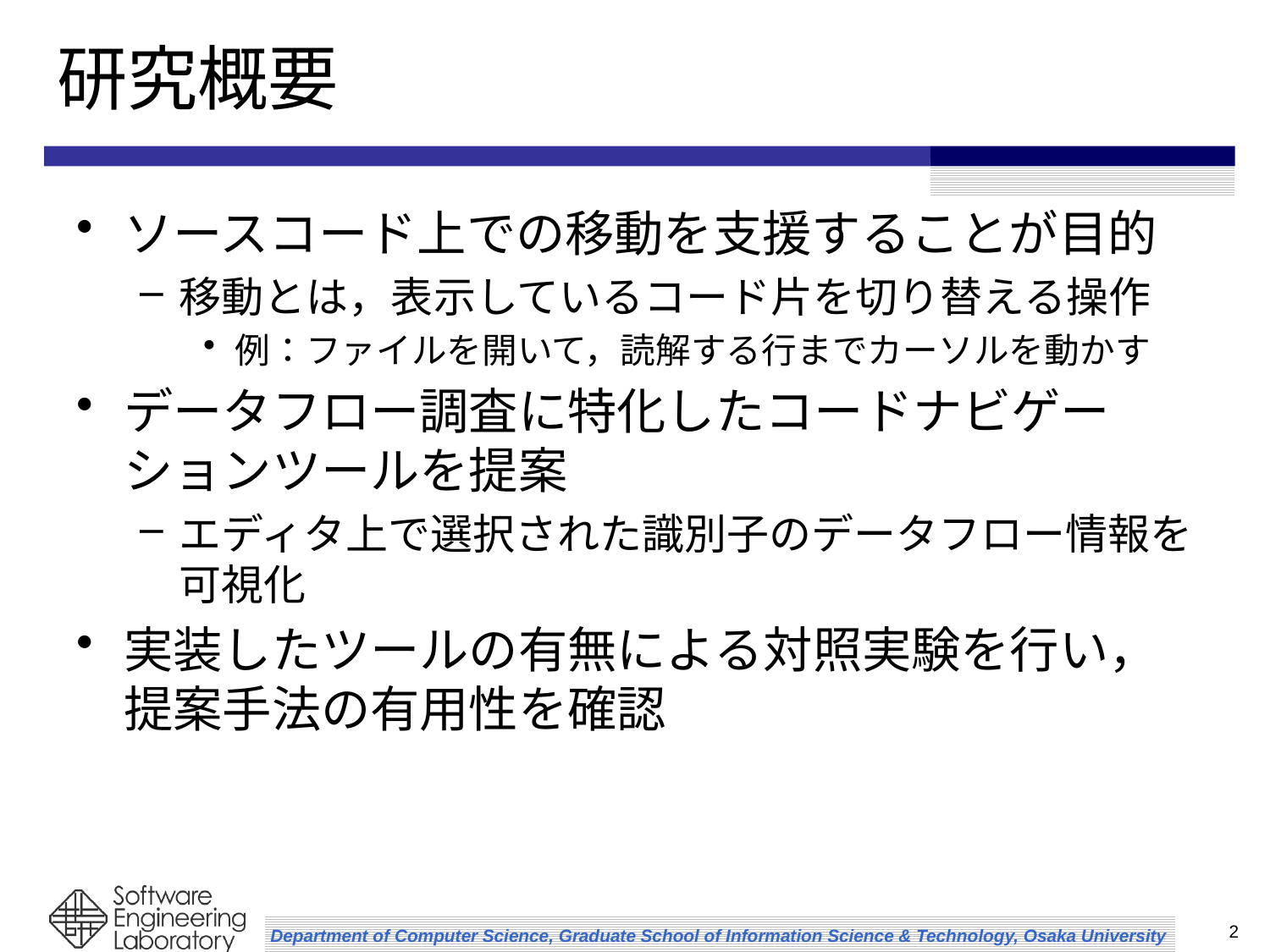

# 研究概要
ソースコード上での移動を支援することが目的
移動とは，表示しているコード片を切り替える操作
例：ファイルを開いて，読解する行までカーソルを動かす
データフロー調査に特化したコードナビゲーションツールを提案
エディタ上で選択された識別子のデータフロー情報を可視化
実装したツールの有無による対照実験を行い，提案手法の有用性を確認

2